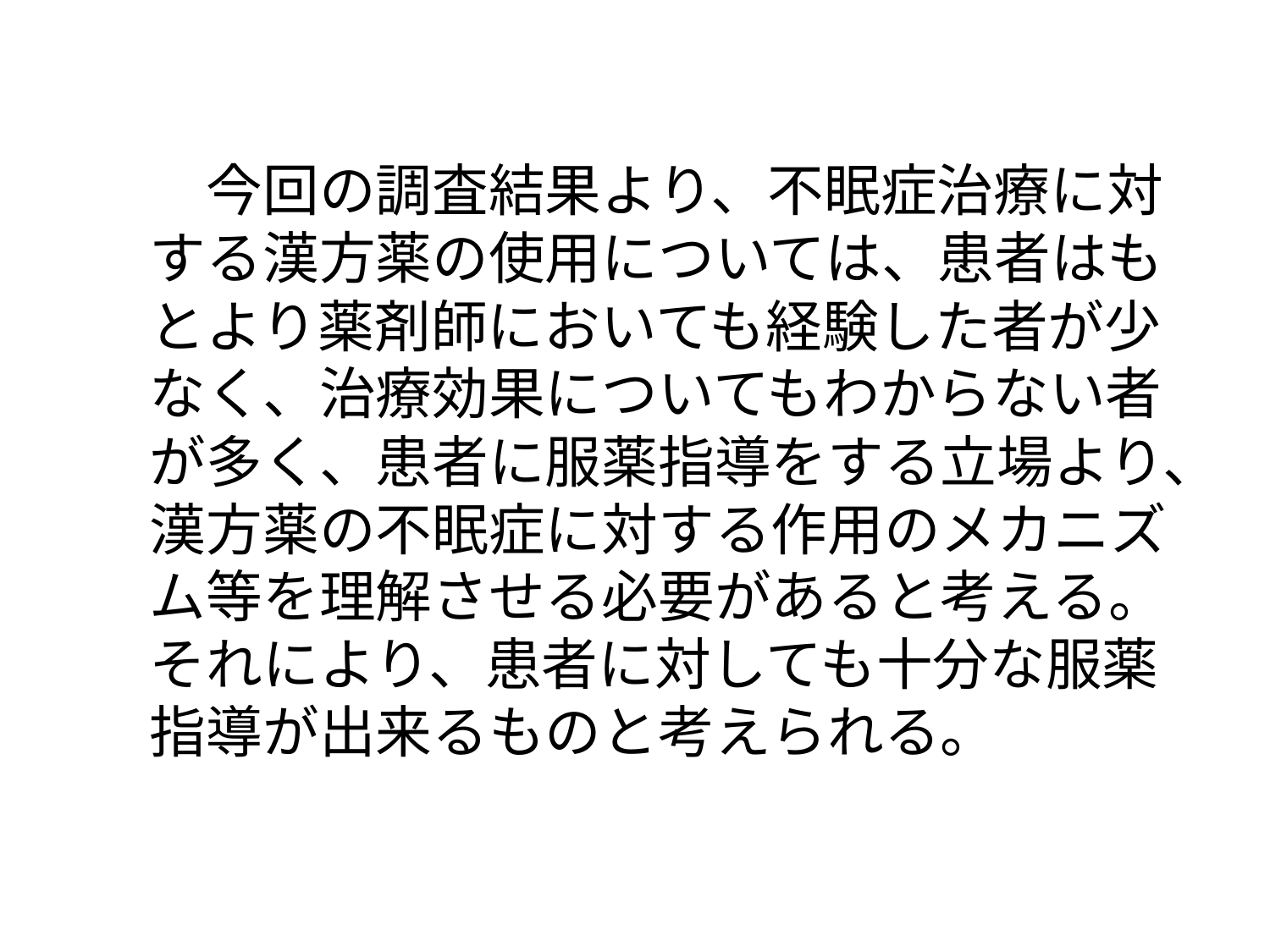

今回の調査結果より、不眠症治療に対する漢方薬の使用については、患者はもとより薬剤師においても経験した者が少なく、治療効果についてもわからない者が多く、患者に服薬指導をする立場より、漢方薬の不眠症に対する作用のメカニズム等を理解させる必要があると考える。それにより、患者に対しても十分な服薬指導が出来るものと考えられる。